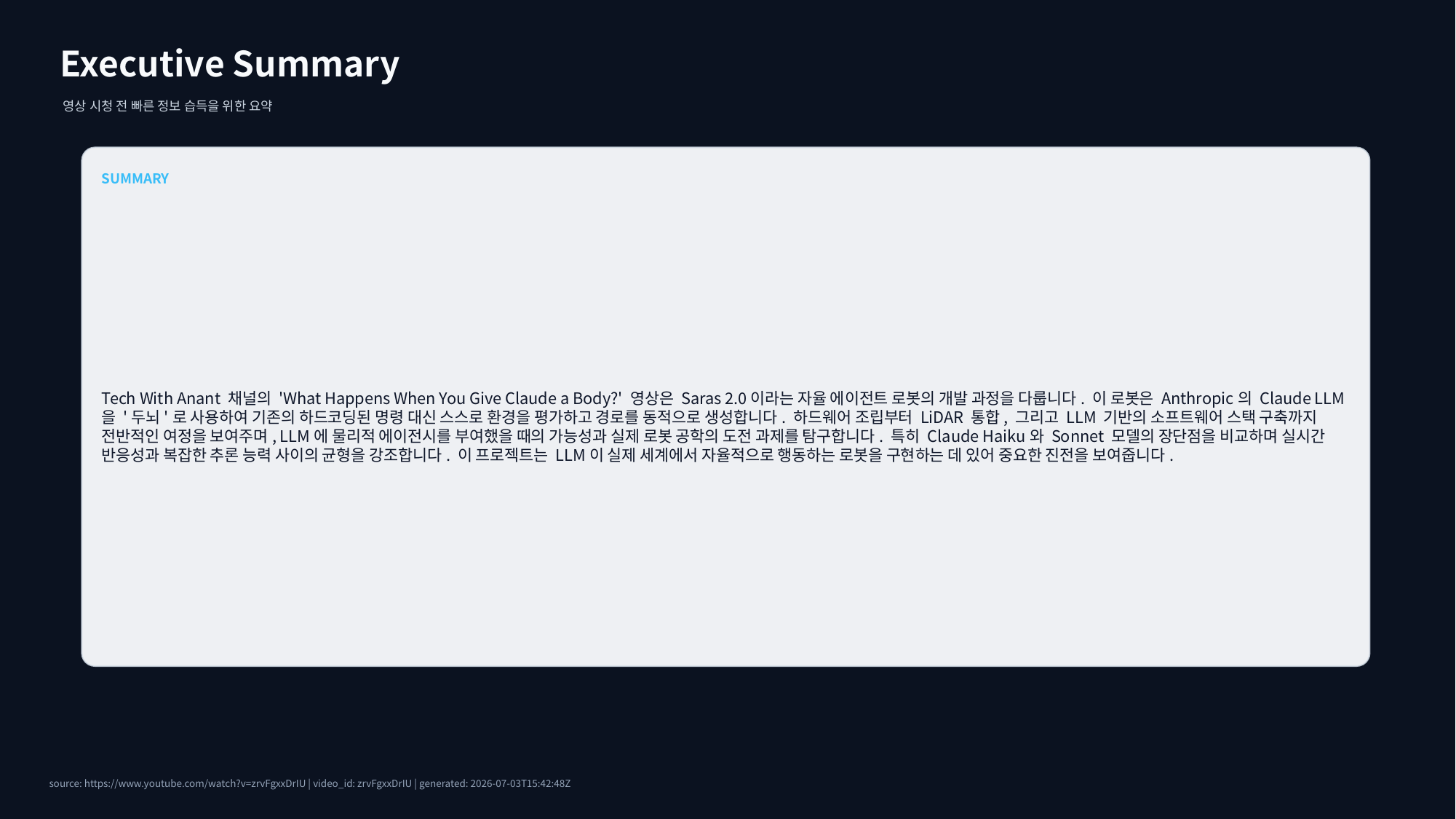

Executive Summary
영상 시청 전 빠른 정보 습득을 위한 요약

SUMMARY
Tech With Anant 채널의 'What Happens When You Give Claude a Body?' 영상은 Saras 2.0이라는 자율 에이전트 로봇의 개발 과정을 다룹니다. 이 로봇은 Anthropic의 Claude LLM을 '두뇌'로 사용하여 기존의 하드코딩된 명령 대신 스스로 환경을 평가하고 경로를 동적으로 생성합니다. 하드웨어 조립부터 LiDAR 통합, 그리고 LLM 기반의 소프트웨어 스택 구축까지 전반적인 여정을 보여주며, LLM에 물리적 에이전시를 부여했을 때의 가능성과 실제 로봇 공학의 도전 과제를 탐구합니다. 특히 Claude Haiku와 Sonnet 모델의 장단점을 비교하며 실시간 반응성과 복잡한 추론 능력 사이의 균형을 강조합니다. 이 프로젝트는 LLM이 실제 세계에서 자율적으로 행동하는 로봇을 구현하는 데 있어 중요한 진전을 보여줍니다.
source: https://www.youtube.com/watch?v=zrvFgxxDrIU | video_id: zrvFgxxDrIU | generated: 2026-07-03T15:42:48Z